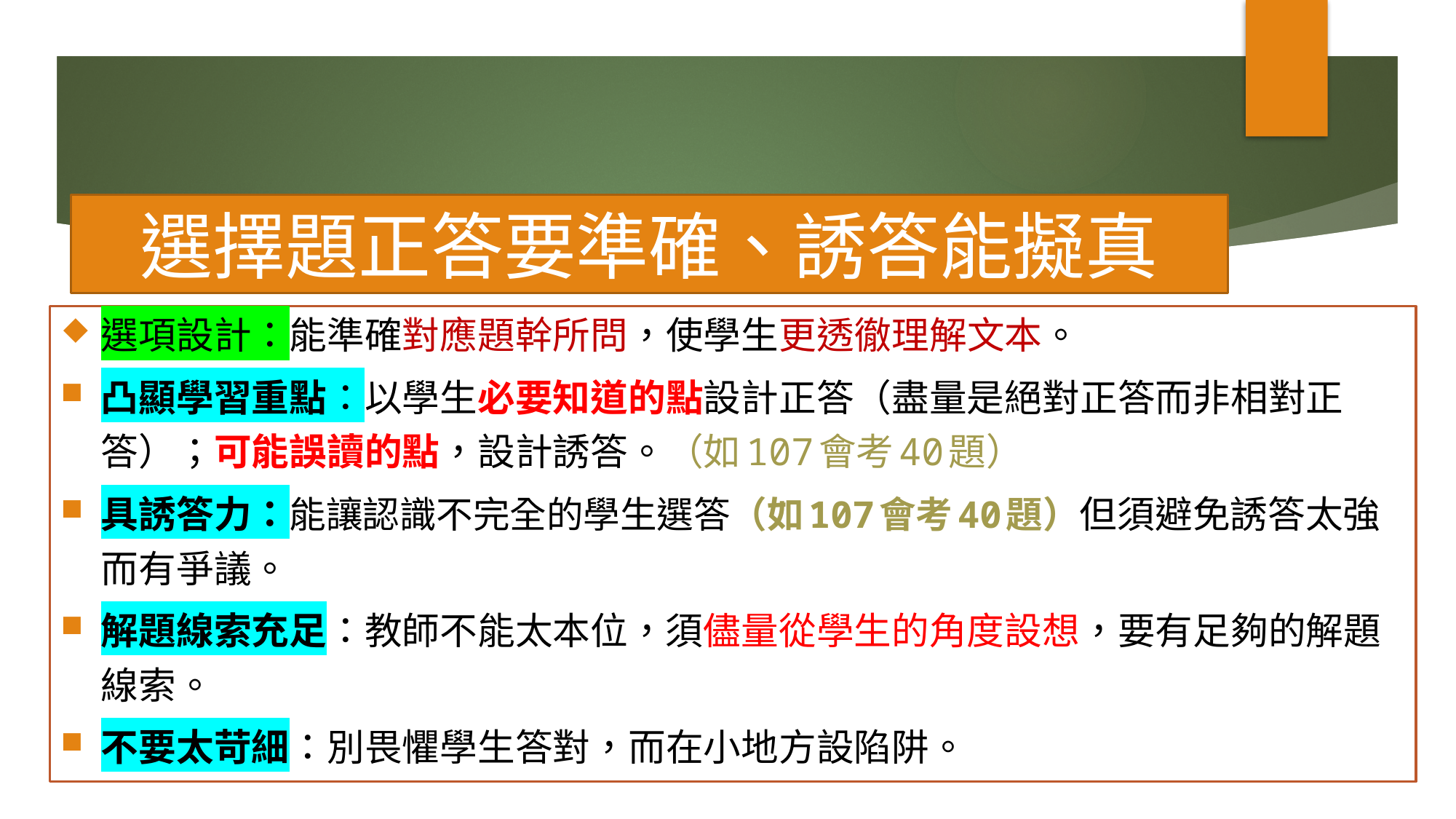

選擇題正答要準確、誘答能擬真
選項設計：能準確對應題幹所問，使學生更透徹理解文本。
凸顯學習重點：以學生必要知道的點設計正答（盡量是絕對正答而非相對正答）；可能誤讀的點，設計誘答。（如107會考40題）
具誘答力：能讓認識不完全的學生選答（如107會考40題）但須避免誘答太強而有爭議。
解題線索充足：教師不能太本位，須儘量從學生的角度設想，要有足夠的解題線索。
不要太苛細：別畏懼學生答對，而在小地方設陷阱。